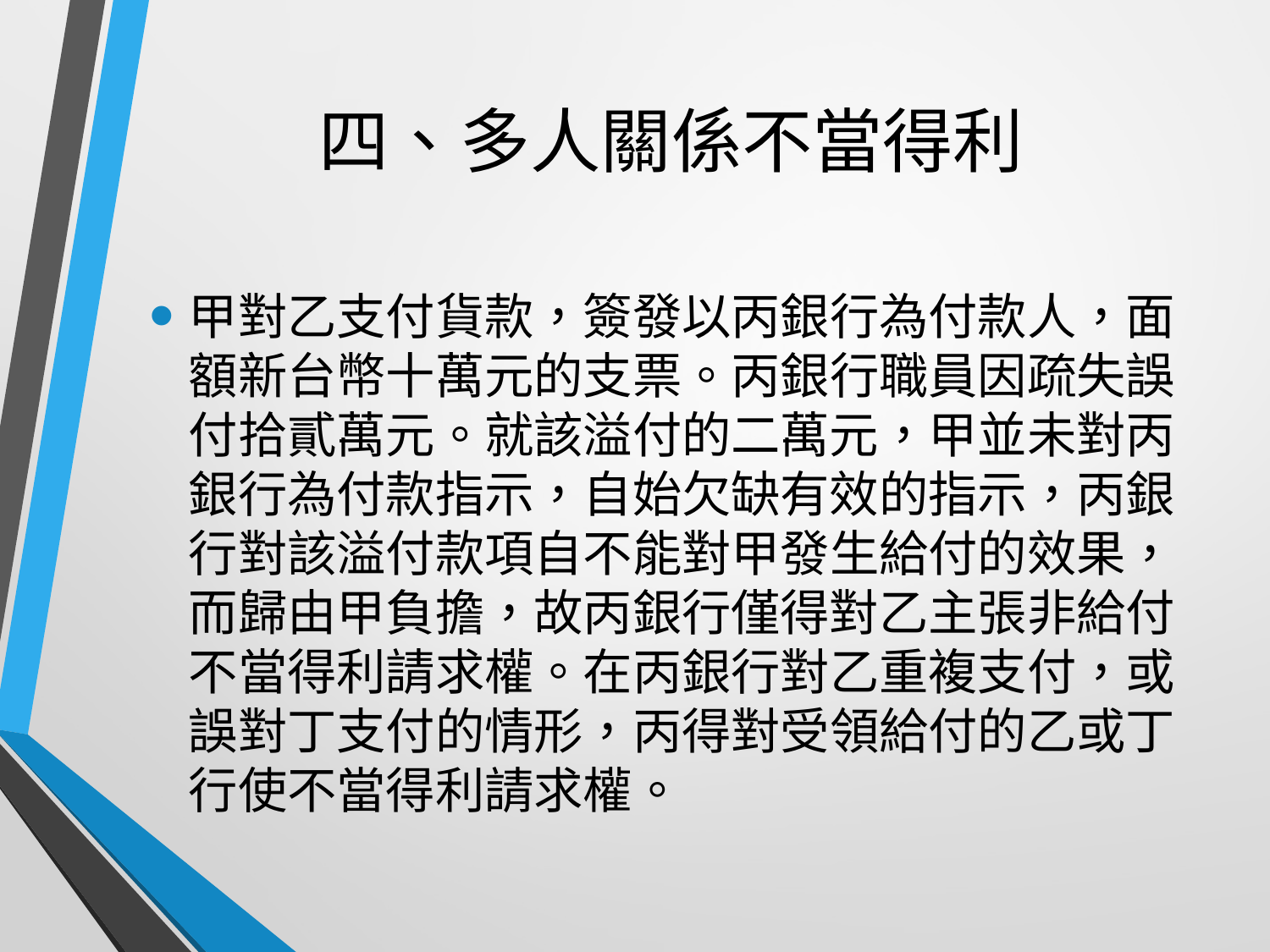

# 四、多人關係不當得利
甲對乙支付貨款，簽發以丙銀行為付款人，面額新台幣十萬元的支票。丙銀行職員因疏失誤付拾貳萬元。就該溢付的二萬元，甲並未對丙銀行為付款指示，自始欠缺有效的指示，丙銀行對該溢付款項自不能對甲發生給付的效果，而歸由甲負擔，故丙銀行僅得對乙主張非給付不當得利請求權。在丙銀行對乙重複支付，或誤對丁支付的情形，丙得對受領給付的乙或丁行使不當得利請求權。